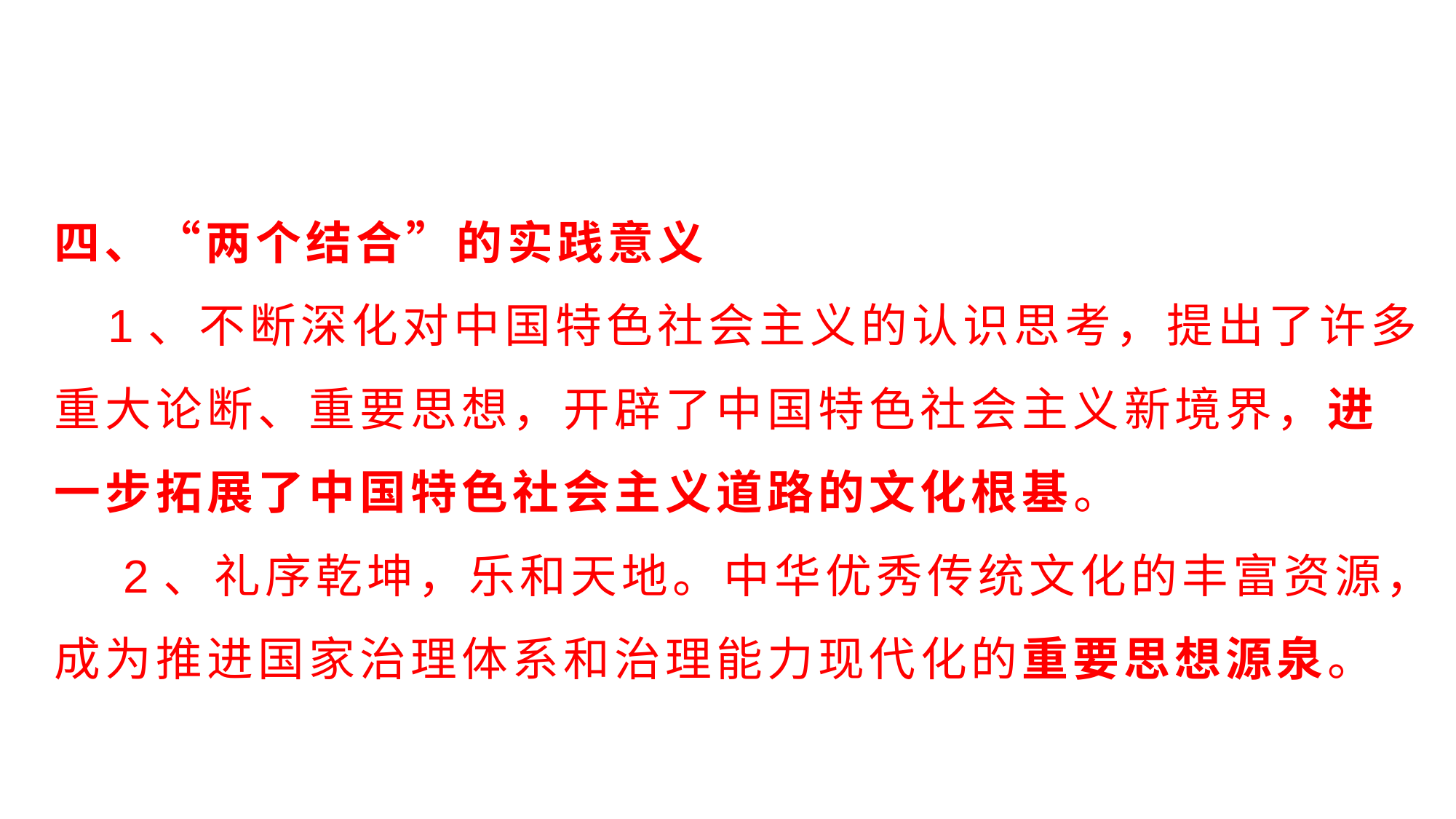

# 四、“两个结合”的实践意义 1、不断深化对中国特色社会主义的认识思考，提出了许多重大论断、重要思想，开辟了中国特色社会主义新境界，进一步拓展了中国特色社会主义道路的文化根基。 2、礼序乾坤，乐和天地。中华优秀传统文化的丰富资源，成为推进国家治理体系和治理能力现代化的重要思想源泉。